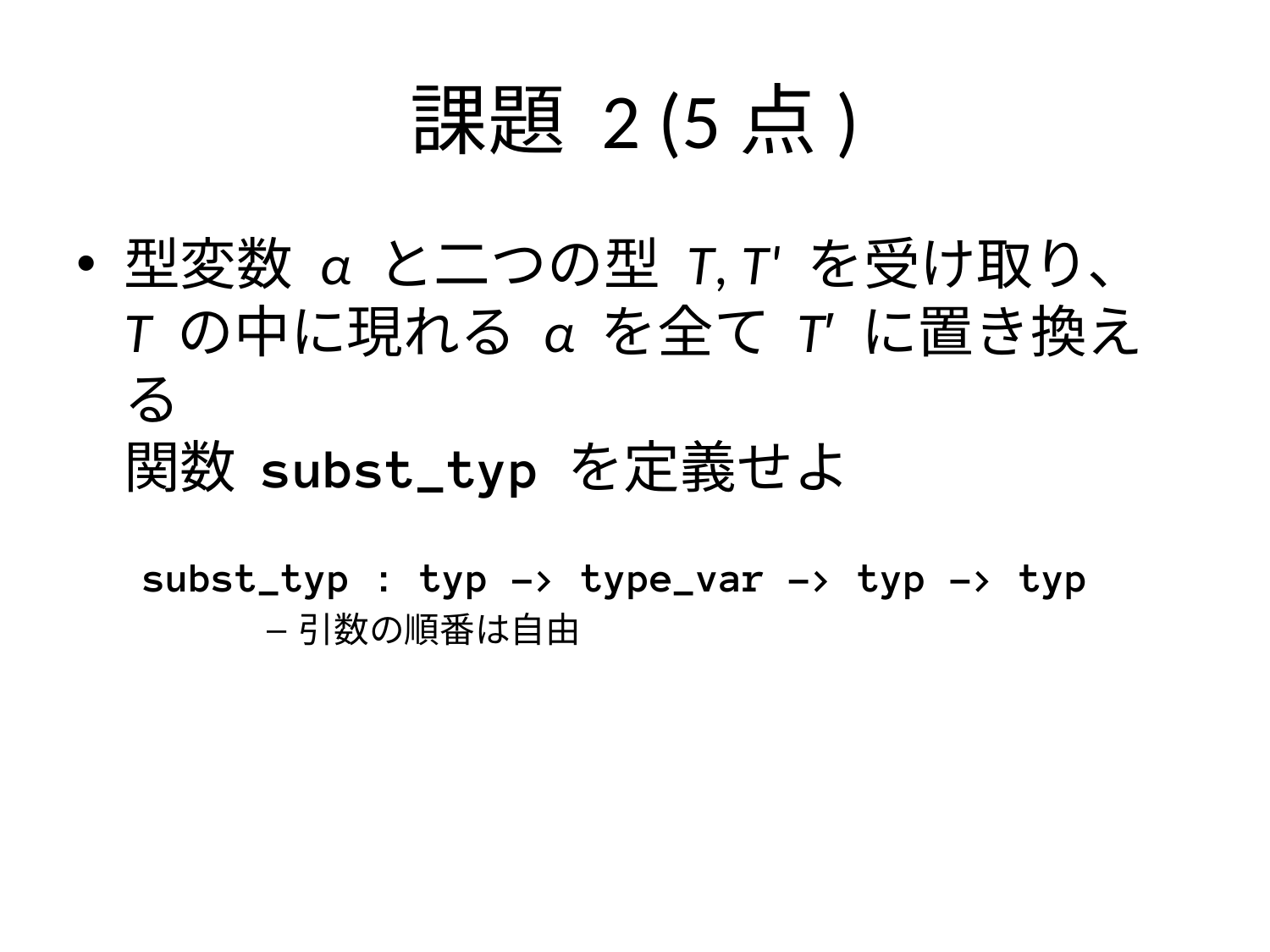

# 課題 2 (5点)
型変数 α と二つの型 T, T' を受け取り、
T の中に現れる α を全て T′ に置き換える
関数 subst_typ を定義せよ
 subst_typ : typ -> type_var -> typ -> typ
引数の順番は自由